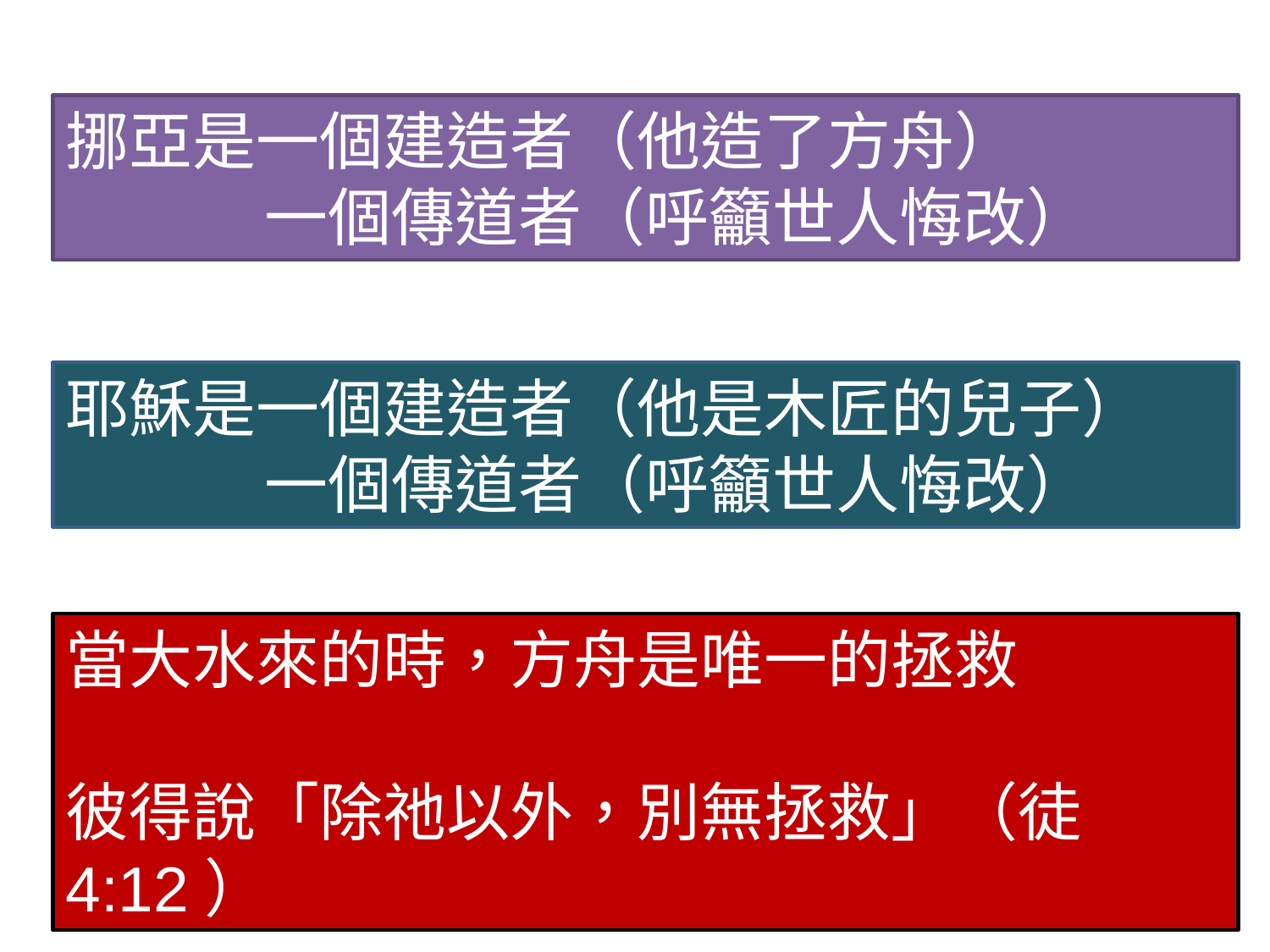

挪亞是一個建造者（他造了方舟）
             一個傳道者（呼籲世人悔改）
耶穌是一個建造者（他是木匠的兒子）
             一個傳道者（呼籲世人悔改）
當大水來的時，方舟是唯一的拯救

彼得說「除祂以外，別無拯救」（徒4:12）